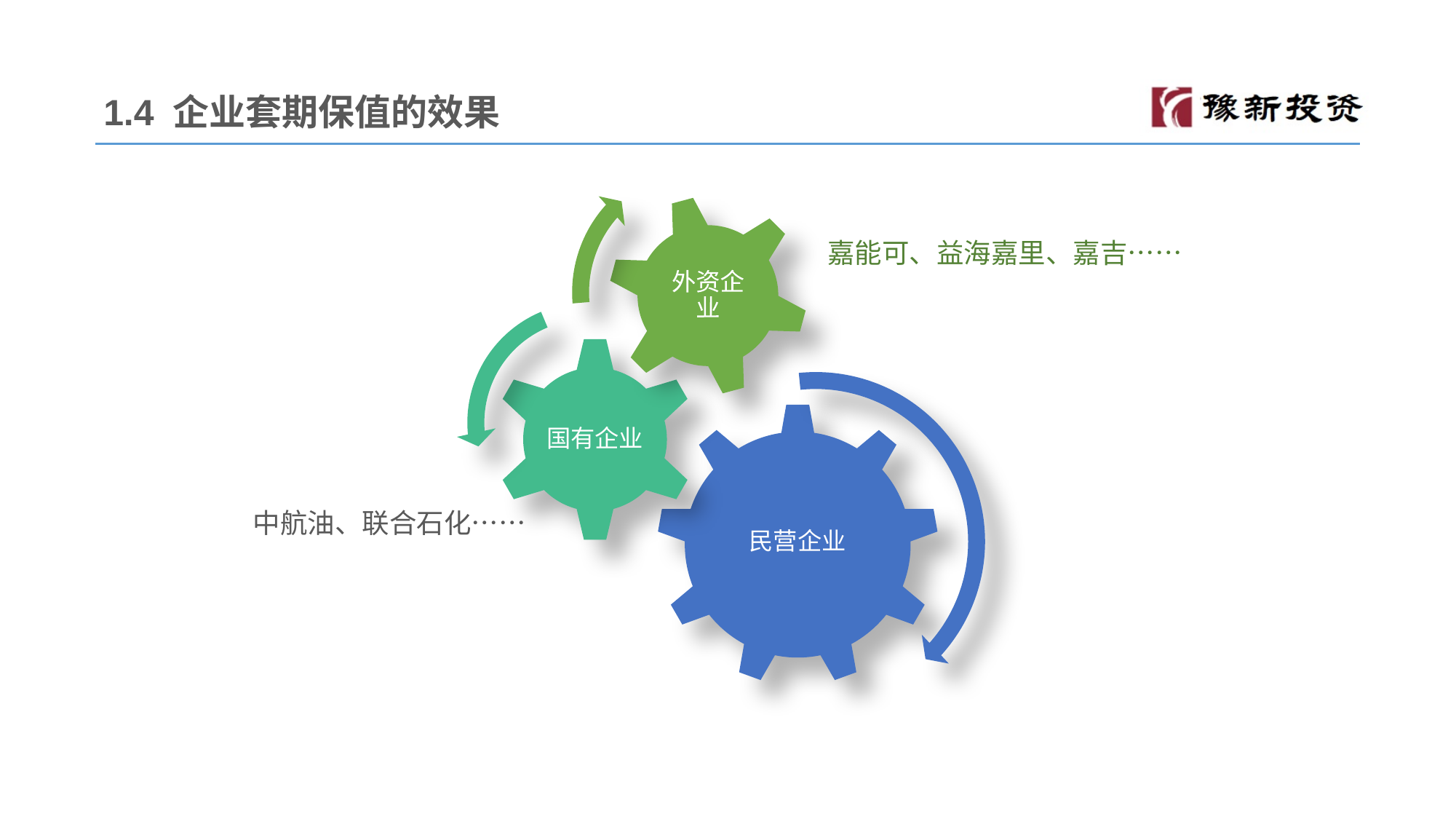

1.4 企业套期保值的效果
民营企业
国有企业
外资企业
嘉能可、益海嘉里、嘉吉……
中航油、联合石化……